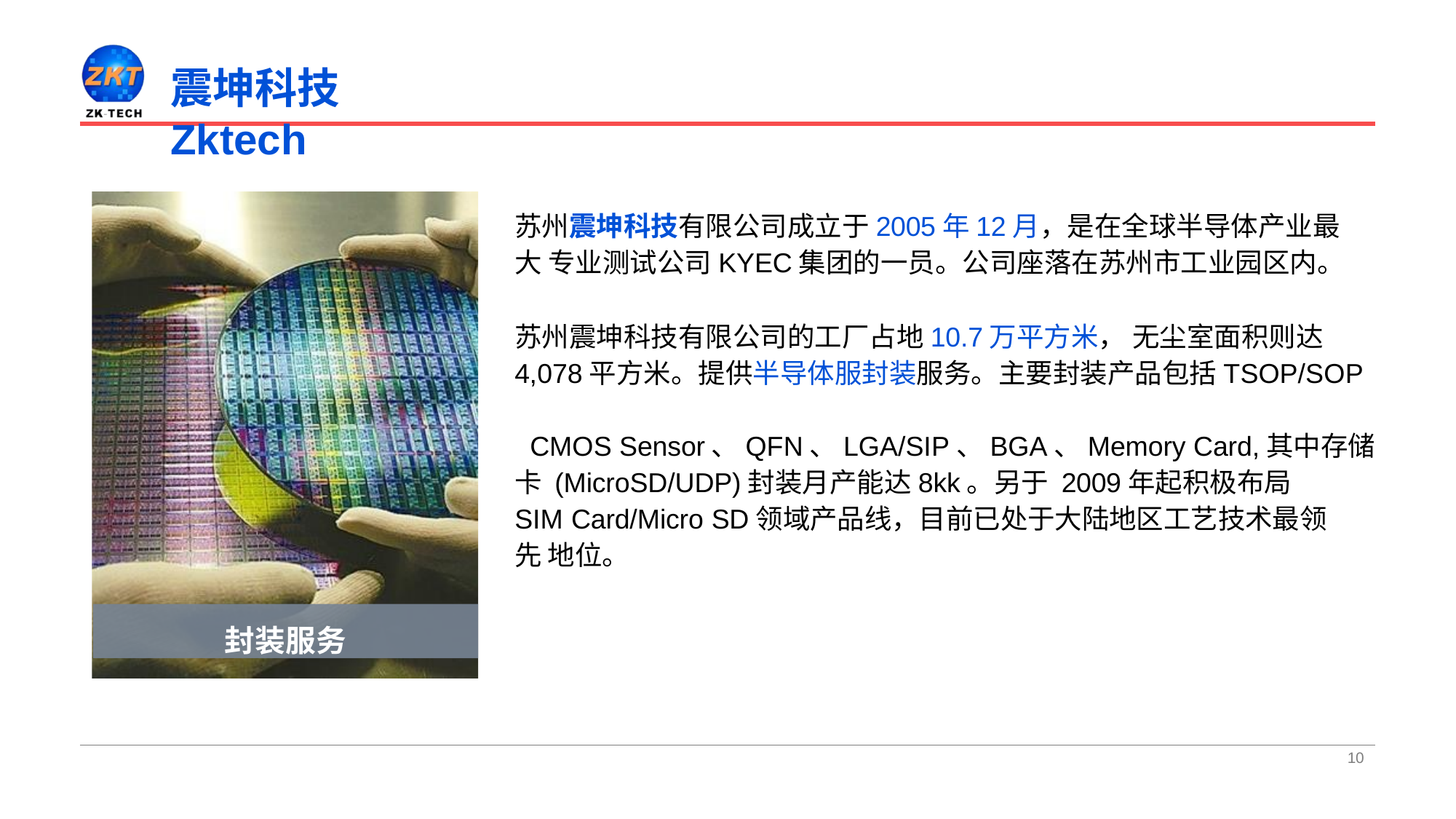

# 震坤科技 Zktech

苏州震坤科技有限公司成立于2005年12月，是在全球半导体产业最大 专业测试公司KYEC集团的一员。公司座落在苏州市工业园区内。

苏州震坤科技有限公司的工厂占地10.7万平方米， 无尘室面积则达 4,078平方米。提供半导体服封装服务。主要封装产品包括TSOP/SOP

  CMOS Sensor、QFN、LGA/SIP、BGA、Memory Card,其中存储卡 (MicroSD/UDP)封装月产能达8kk。另于 2009年起积极布局
SIM Card/Micro SD领域产品线，目前已处于大陆地区工艺技术最领先 地位。
封装服务

10